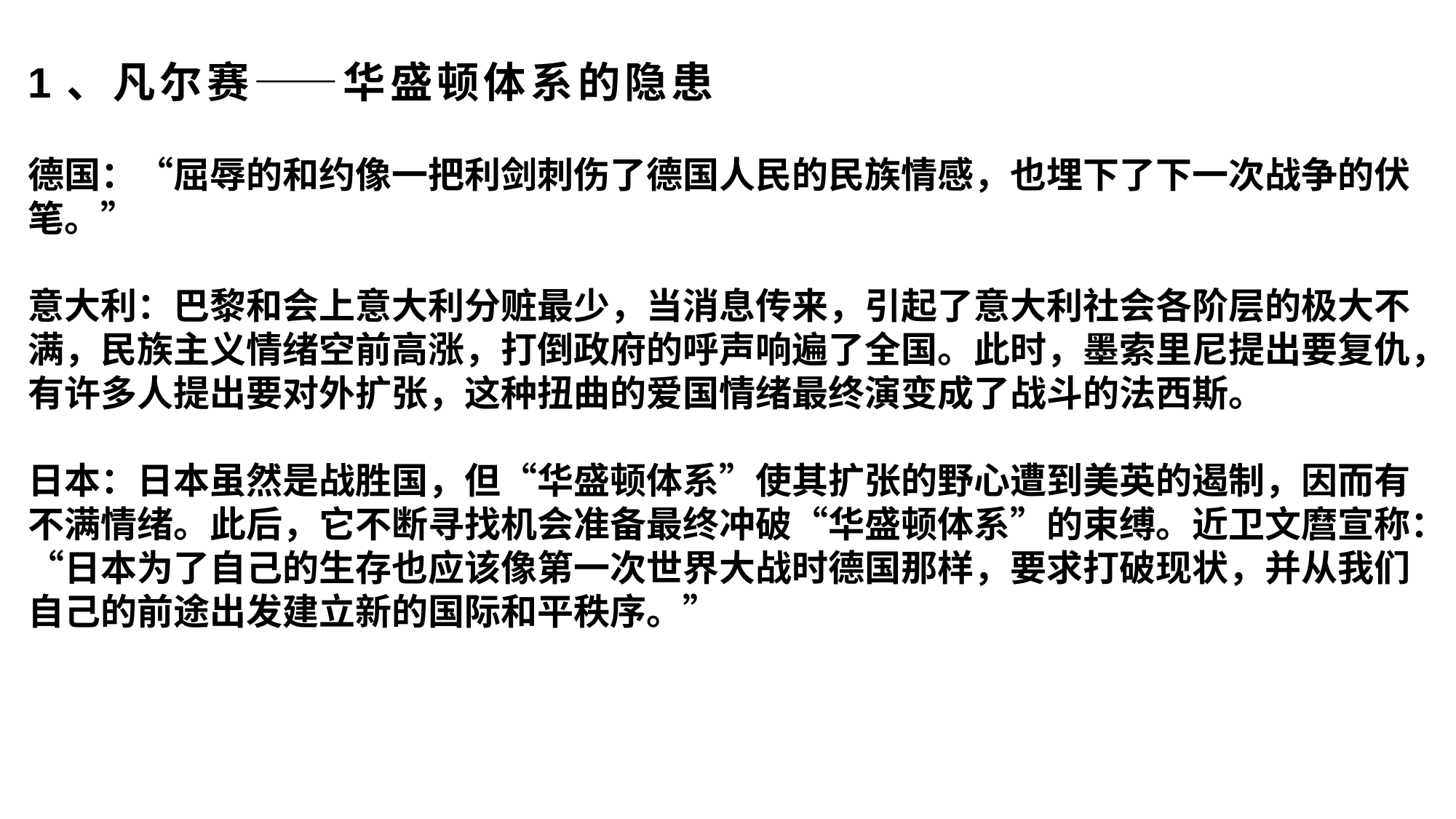

# 1、凡尔赛——华盛顿体系的隐患
宰割战败国——战胜国与战败国的矛盾
分赃不均匀——战胜国之间的内部矛盾
奴役弱小民族——帝国主义与殖民地半殖民地国家的矛盾
敌视社会主义——帝国主义与社会主义制度国家的矛盾

    这不是和平，这是20年的休战   ——法国元帅福煦

德国：“屈辱的和约像一把利剑刺伤了德国人民的民族情感，也埋下了下一次战争的伏笔。”

意大利：巴黎和会上意大利分赃最少，当消息传来，引起了意大利社会各阶层的极大不满，民族主义情绪空前高涨，打倒政府的呼声响遍了全国。此时，墨索里尼提出要复仇，有许多人提出要对外扩张，这种扭曲的爱国情绪最终演变成了战斗的法西斯。

日本：日本虽然是战胜国，但“华盛顿体系”使其扩张的野心遭到美英的遏制，因而有不满情绪。此后，它不断寻找机会准备最终冲破“华盛顿体系”的束缚。近卫文麿宣称：“日本为了自己的生存也应该像第一次世界大战时德国那样，要求打破现状，并从我们自己的前途出发建立新的国际和平秩序。”